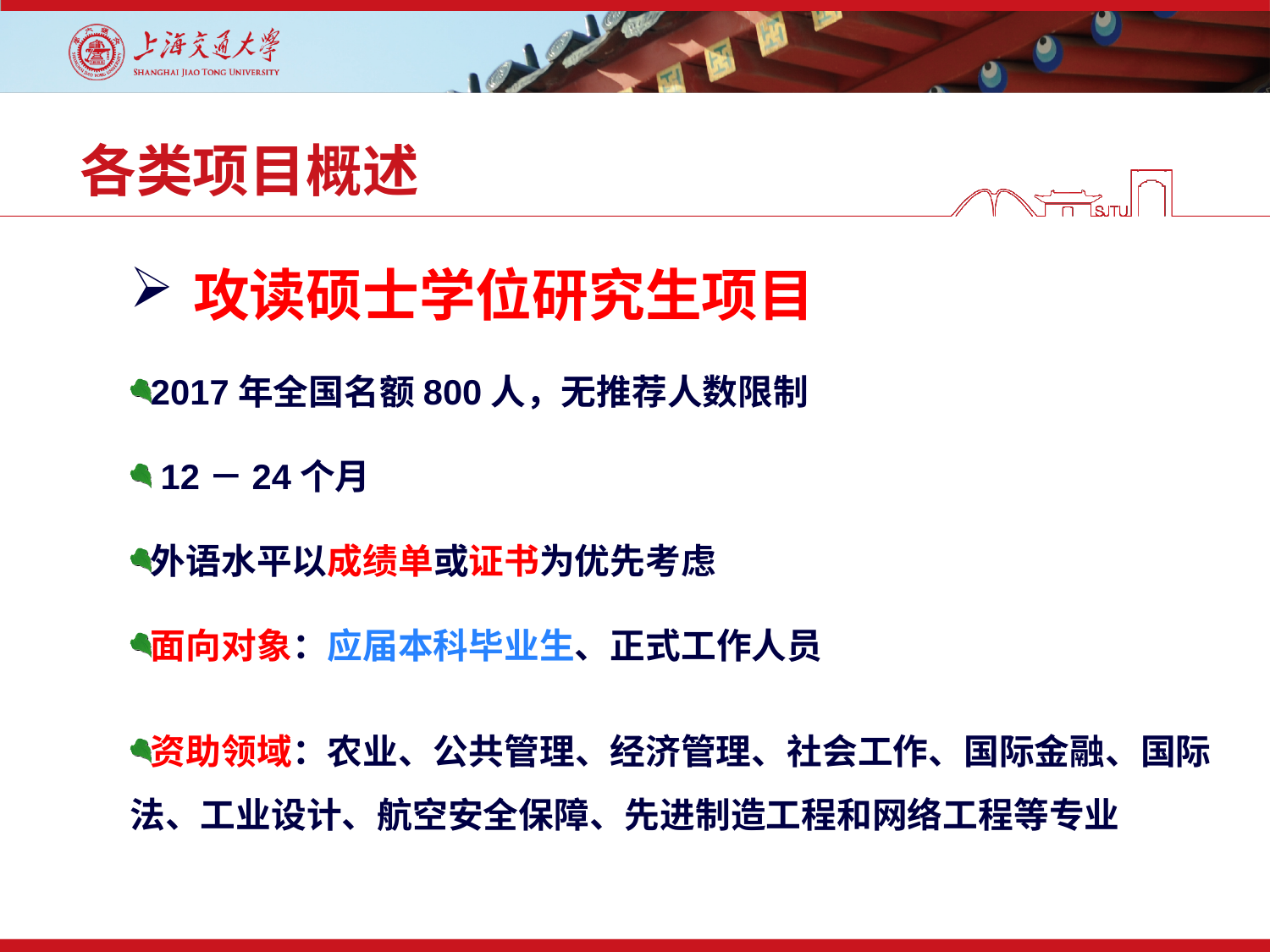

# 各类项目概述
攻读硕士学位研究生项目
2017年全国名额800人，无推荐人数限制
 12－24个月
外语水平以成绩单或证书为优先考虑
面向对象：应届本科毕业生、正式工作人员
资助领域：农业、公共管理、经济管理、社会工作、国际金融、国际法、工业设计、航空安全保障、先进制造工程和网络工程等专业